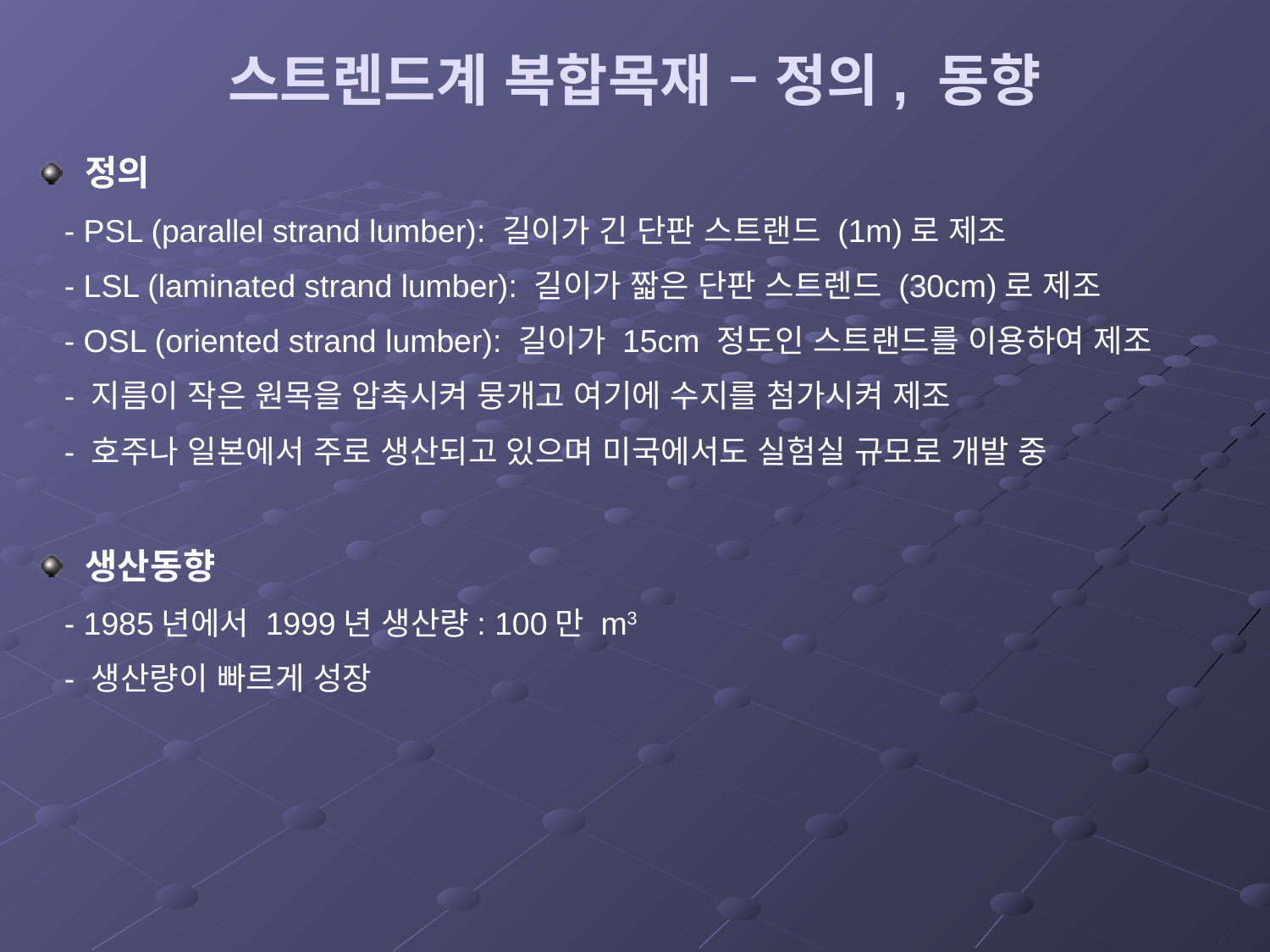

# 스트렌드계 복합목재 – 정의, 동향
정의
   - PSL (parallel strand lumber): 길이가 긴 단판 스트랜드 (1m)로 제조
   - LSL (laminated strand lumber): 길이가 짧은 단판 스트렌드 (30cm)로 제조
   - OSL (oriented strand lumber): 길이가 15cm 정도인 스트랜드를 이용하여 제조
   - 지름이 작은 원목을 압축시켜 뭉개고 여기에 수지를 첨가시켜 제조
   - 호주나 일본에서 주로 생산되고 있으며 미국에서도 실험실 규모로 개발 중

생산동향
   - 1985년에서 1999년 생산량: 100만 m3
   - 생산량이 빠르게 성장